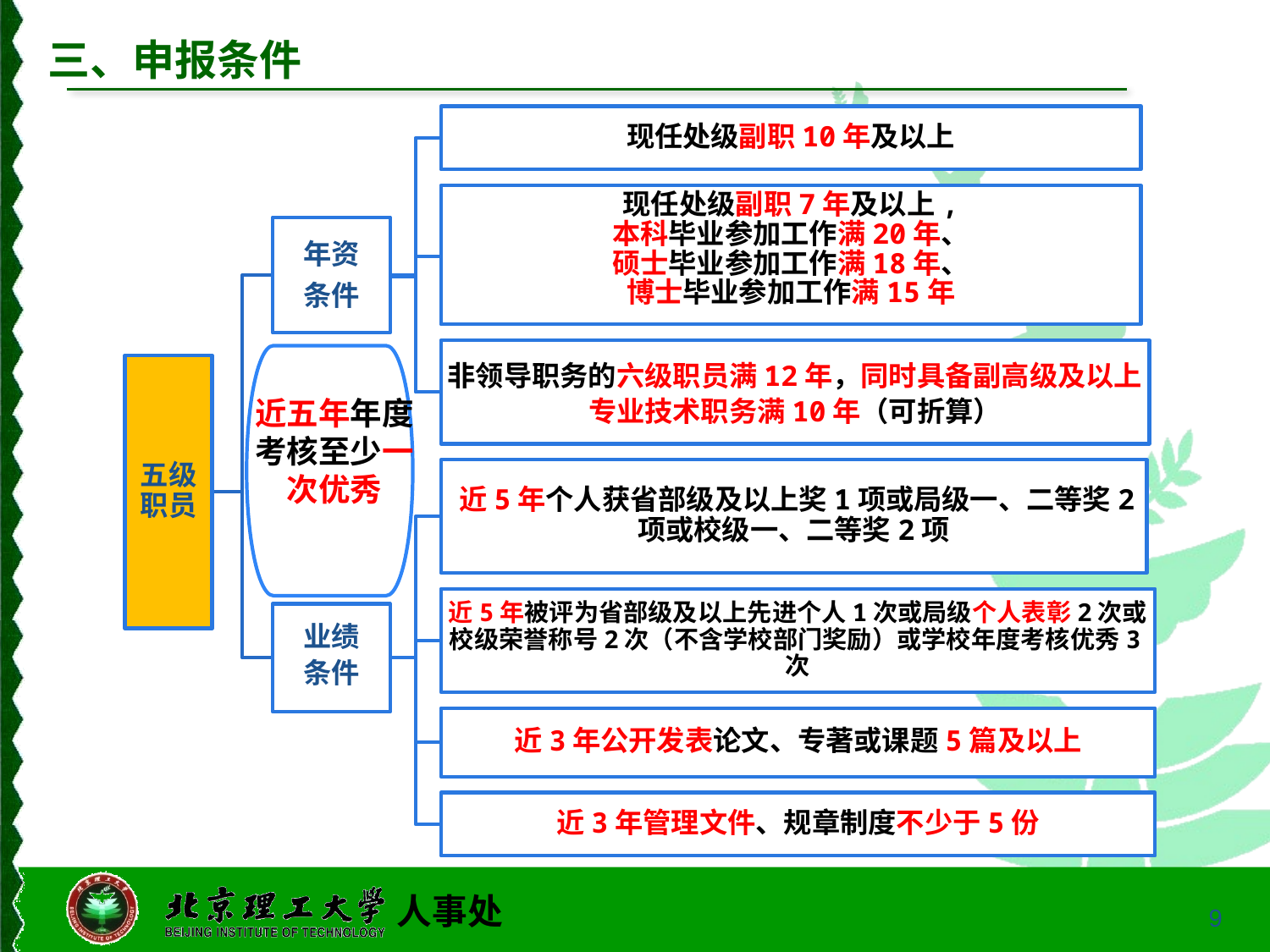

三、申报条件
现任处级副职10年及以上

现任处级副职7年及以上,
本科毕业参加工作满20年、
硕士毕业参加工作满18年、
博士毕业参加工作满15年
年资
条件

非领导职务的六级职员满12年，同时具备副高级及以上专业技术职务满10年（可折算）
五级职员
 近5年个人获省部级及以上奖1项或局级一、二等奖2项或校级一、二等奖2项

近5年被评为省部级及以上先进个人1次或局级个人表彰2次或校级荣誉称号2次（不含学校部门奖励）或学校年度考核优秀3次
业绩
条件

近3年公开发表论文、专著或课题5篇及以上
近3年管理文件、规章制度不少于5份

近五年年度考核至少一次优秀

9